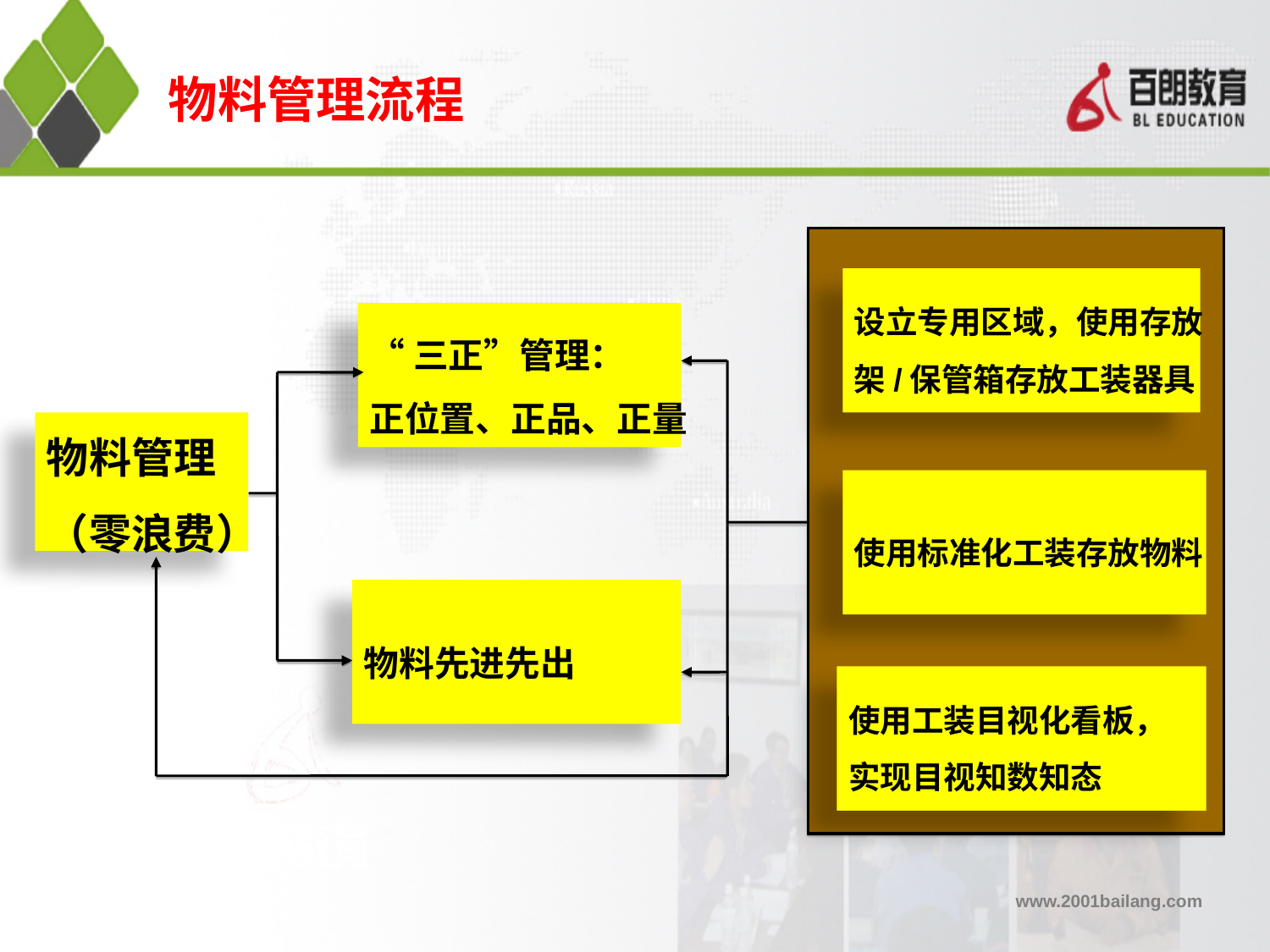

# 物料管理流程

设立专用区域，使用存放
架/保管箱存放工装器具
“三正”管理：
正位置、正品、正量

物料管理
（零浪费）
使用标准化工装存放物料

物料先进先出

使用工装目视化看板，
实现目视知数知态